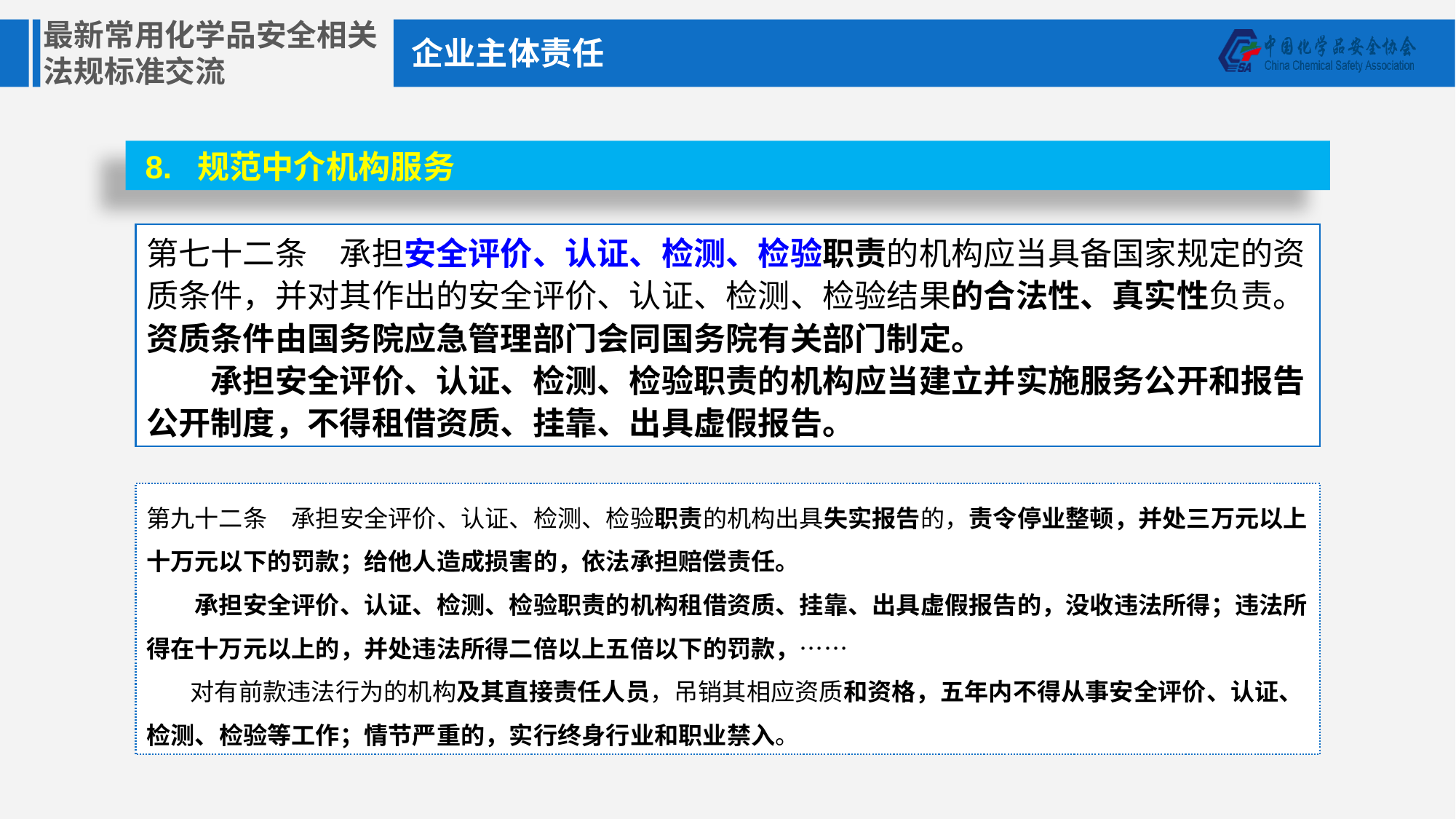

企业主体责任
 8.  规范中介机构服务
第七十二条　承担安全评价、认证、检测、检验职责的机构应当具备国家规定的资质条件，并对其作出的安全评价、认证、检测、检验结果的合法性、真实性负责。资质条件由国务院应急管理部门会同国务院有关部门制定。
　　承担安全评价、认证、检测、检验职责的机构应当建立并实施服务公开和报告公开制度，不得租借资质、挂靠、出具虚假报告。
第九十二条　承担安全评价、认证、检测、检验职责的机构出具失实报告的，责令停业整顿，并处三万元以上十万元以下的罚款；给他人造成损害的，依法承担赔偿责任。
　　承担安全评价、认证、检测、检验职责的机构租借资质、挂靠、出具虚假报告的，没收违法所得；违法所得在十万元以上的，并处违法所得二倍以上五倍以下的罚款，……
       对有前款违法行为的机构及其直接责任人员，吊销其相应资质和资格，五年内不得从事安全评价、认证、检测、检验等工作；情节严重的，实行终身行业和职业禁入。